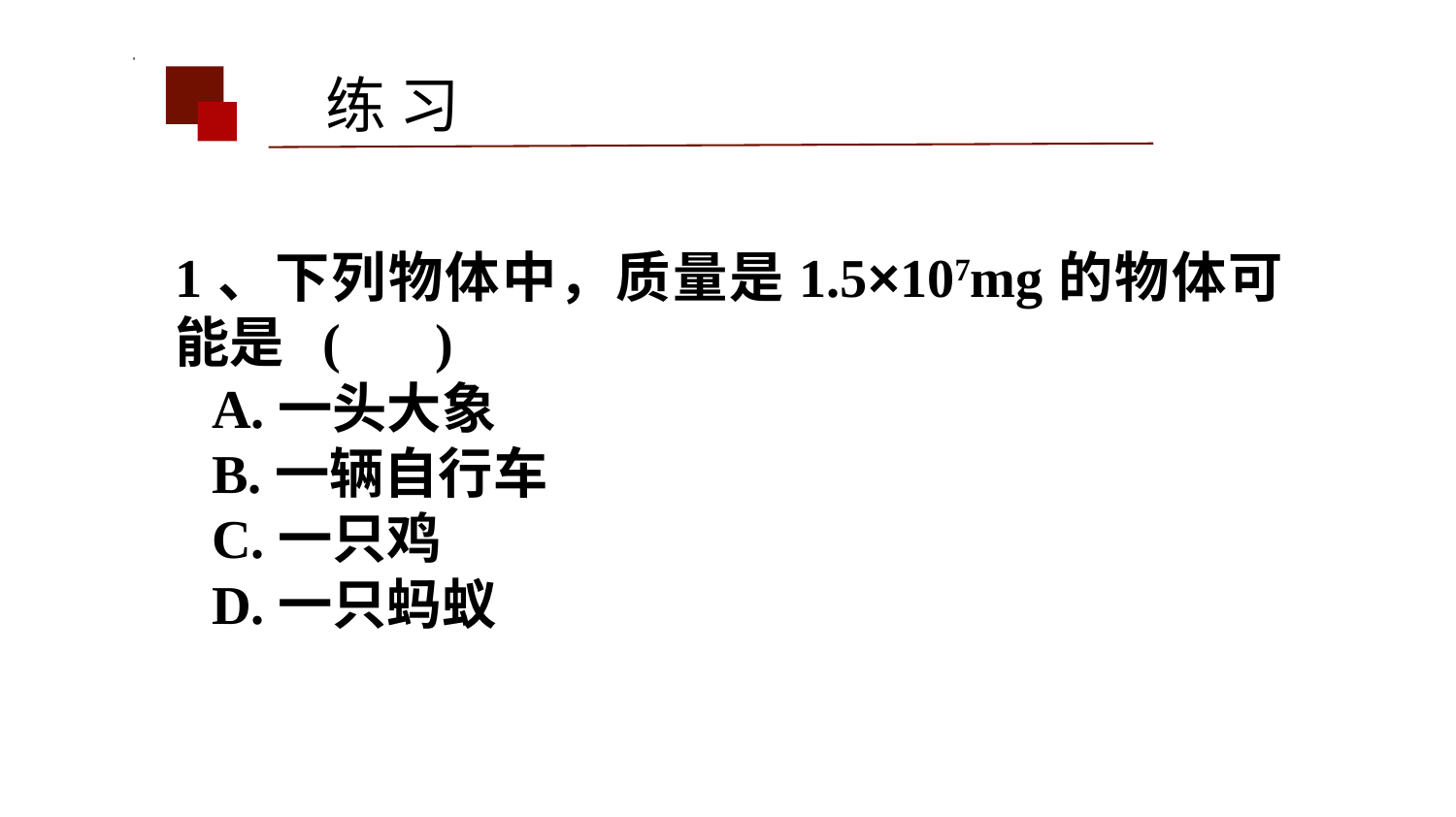

练 习

1、下列物体中，质量是1.5×107mg的物体可能是  (       )
A.一头大象
B.一辆自行车
C.一只鸡
D.一只蚂蚁